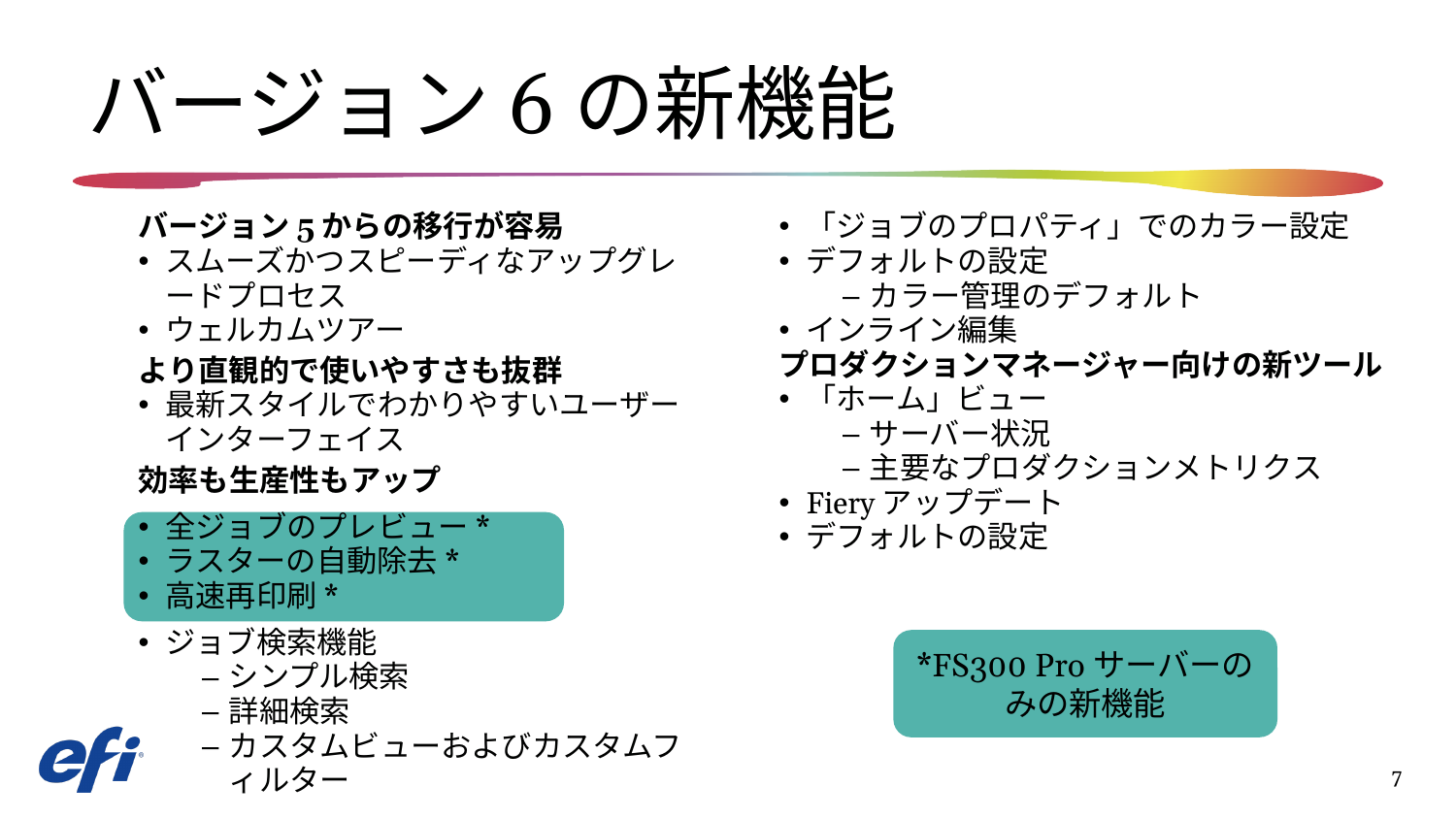

# バージョン6の新機能
バージョン5からの移行が容易
スムーズかつスピーディなアップグレ
ードプロセス
ウェルカムツアー
より直観的で使いやすさも抜群
最新スタイルでわかりやすいユーザー
インターフェイス
効率も生産性もアップ
全ジョブのプレビュー*
ラスターの自動除去*
高速再印刷*
ジョブ検索機能
シンプル検索
詳細検索
カスタムビューおよびカスタムフ
ィルター
「ジョブのプロパティ」でのカラー設定
デフォルトの設定
カラー管理のデフォルト
インライン編集
プロダクションマネージャー向けの新ツール
「ホーム」ビュー
サーバー状況
主要なプロダクションメトリクス
Fieryアップデート
デフォルトの設定

*FS300 Proサーバーのみの新機能
7